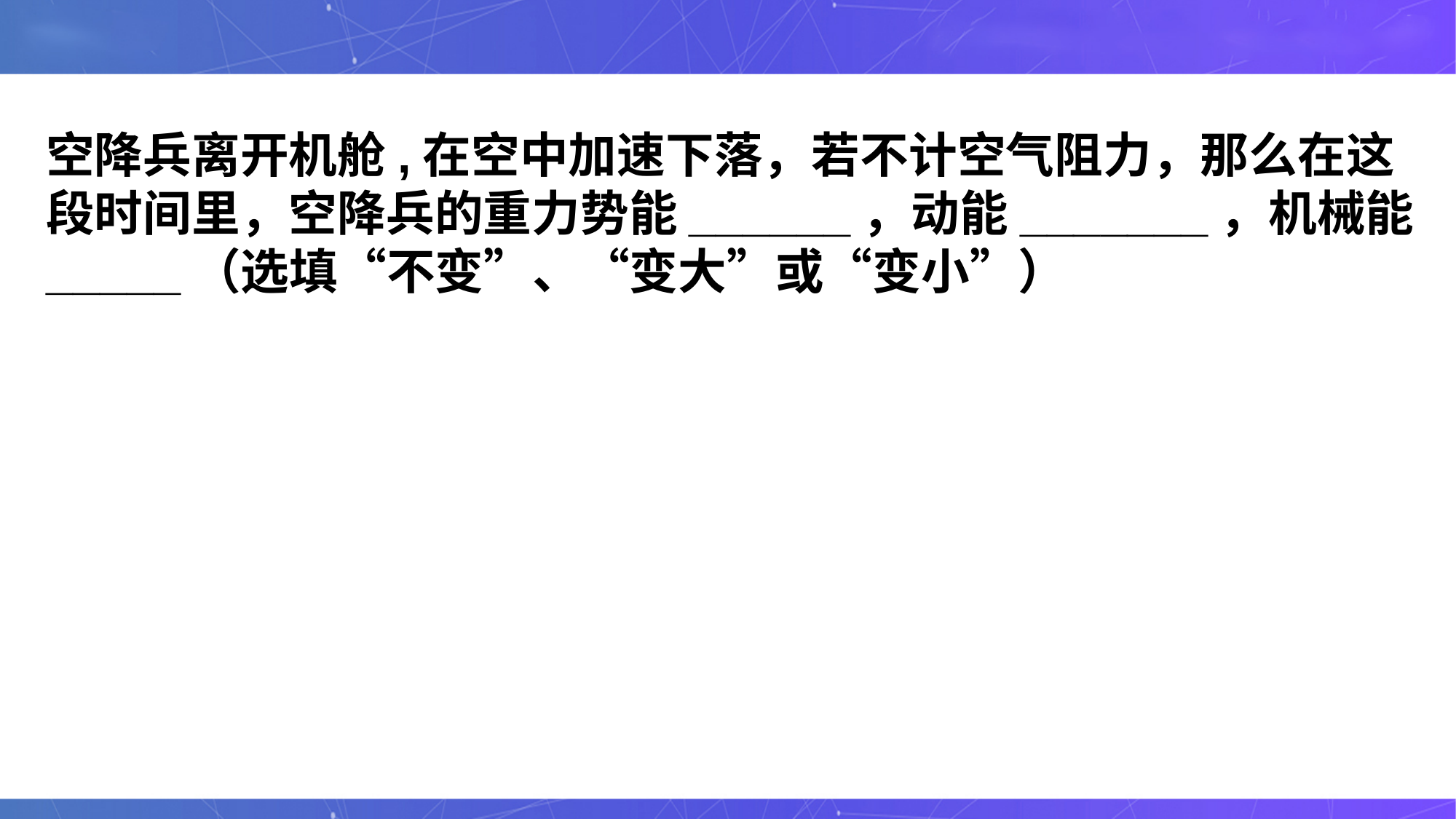

空降兵离开机舱,在空中加速下落，若不计空气阻力，那么在这段时间里，空降兵的重力势能______，动能_______，机械能_____（选填“不变”、“变大”或“变小”）